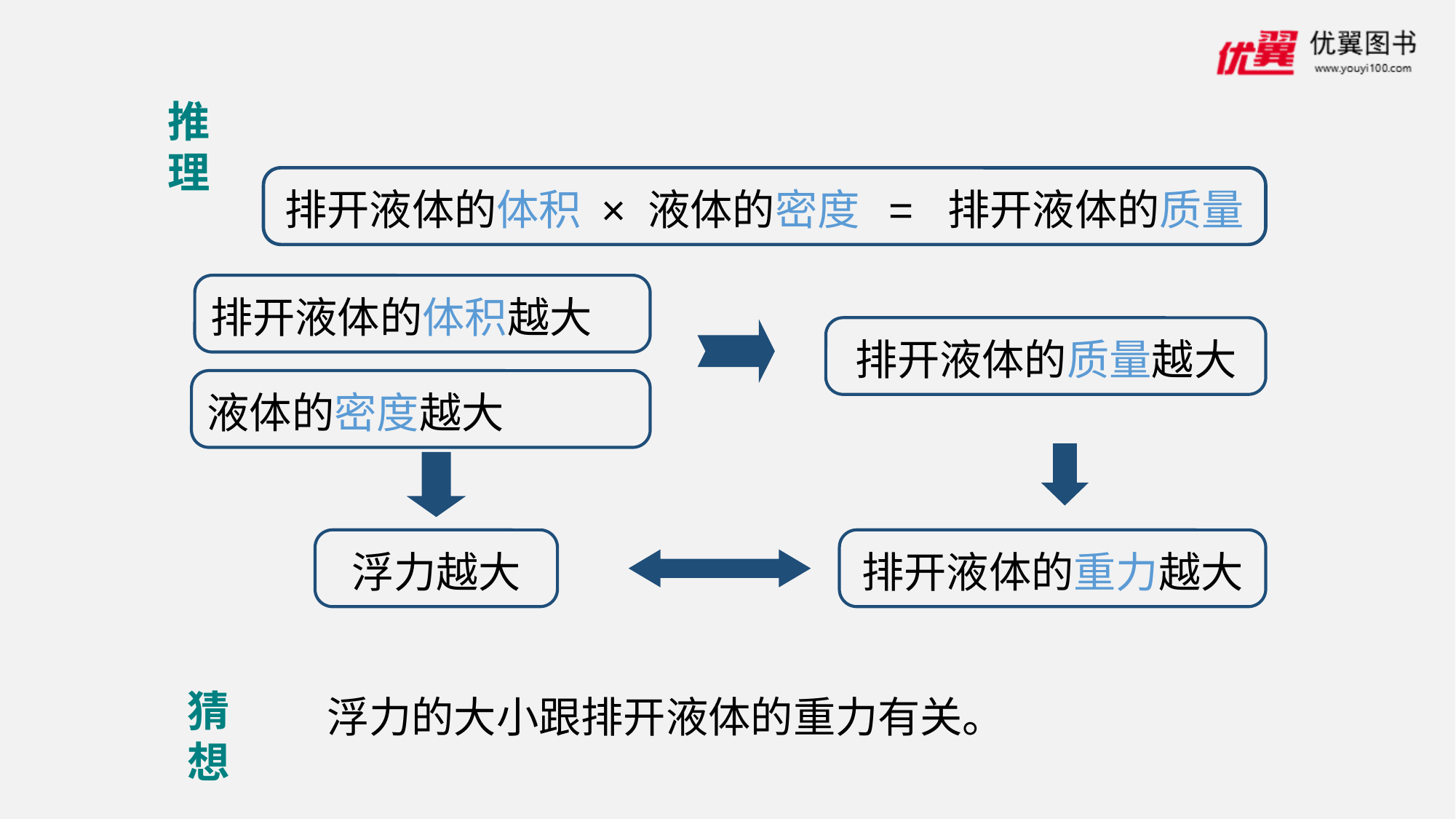

推 理
排开液体的体积 × 液体的密度  =  排开液体的质量
排开液体的体积越大
排开液体的质量越大

液体的密度越大

浮力越大
排开液体的重力越大

猜 想
浮力的大小跟排开液体的重力有关。